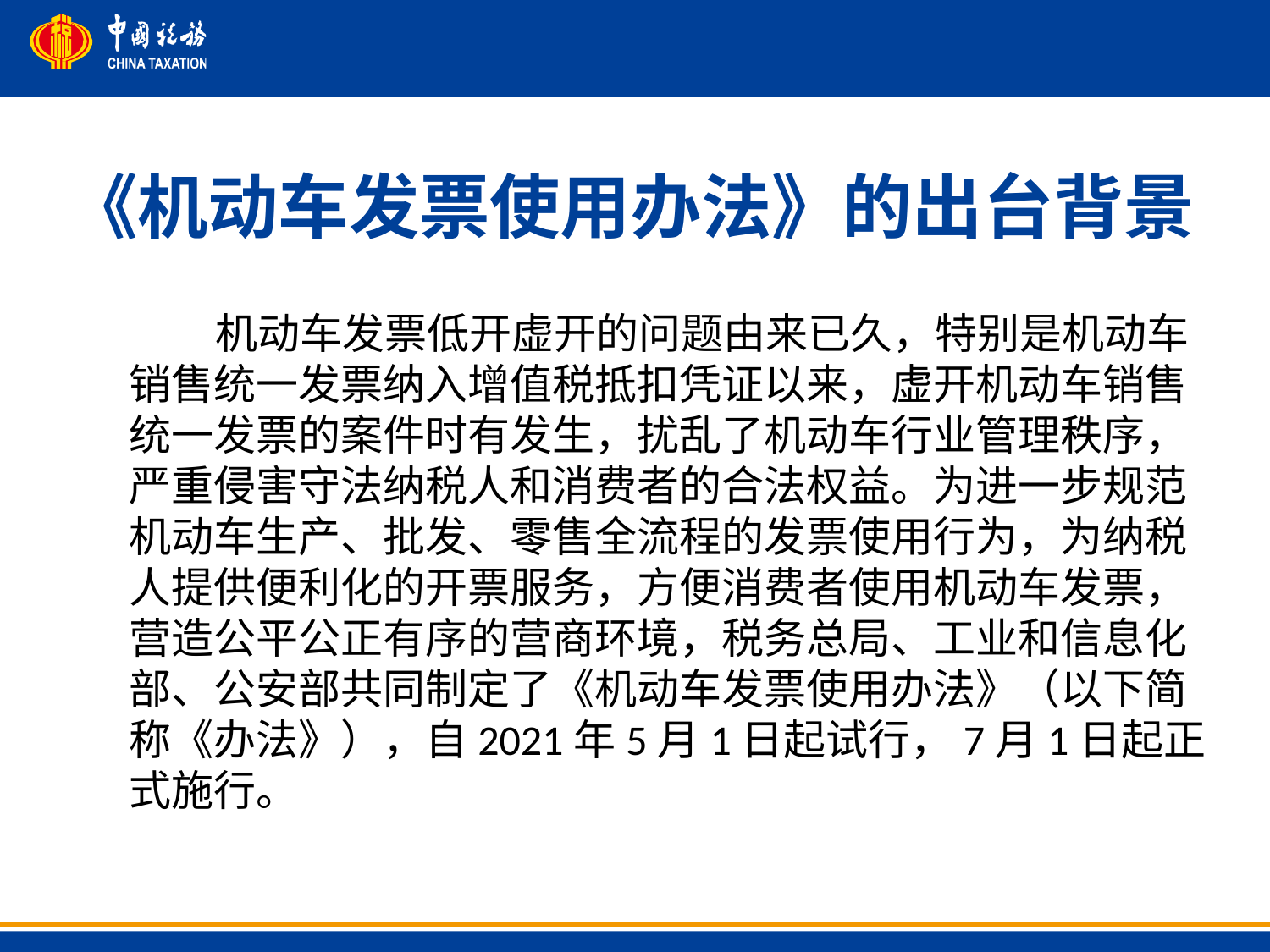

# 《机动车发票使用办法》的出台背景
        机动车发票低开虚开的问题由来已久，特别是机动车销售统一发票纳入增值税抵扣凭证以来，虚开机动车销售统一发票的案件时有发生，扰乱了机动车行业管理秩序，严重侵害守法纳税人和消费者的合法权益。为进一步规范机动车生产、批发、零售全流程的发票使用行为，为纳税人提供便利化的开票服务，方便消费者使用机动车发票，营造公平公正有序的营商环境，税务总局、工业和信息化部、公安部共同制定了《机动车发票使用办法》（以下简称《办法》），自2021年5月1日起试行，7月1日起正式施行。